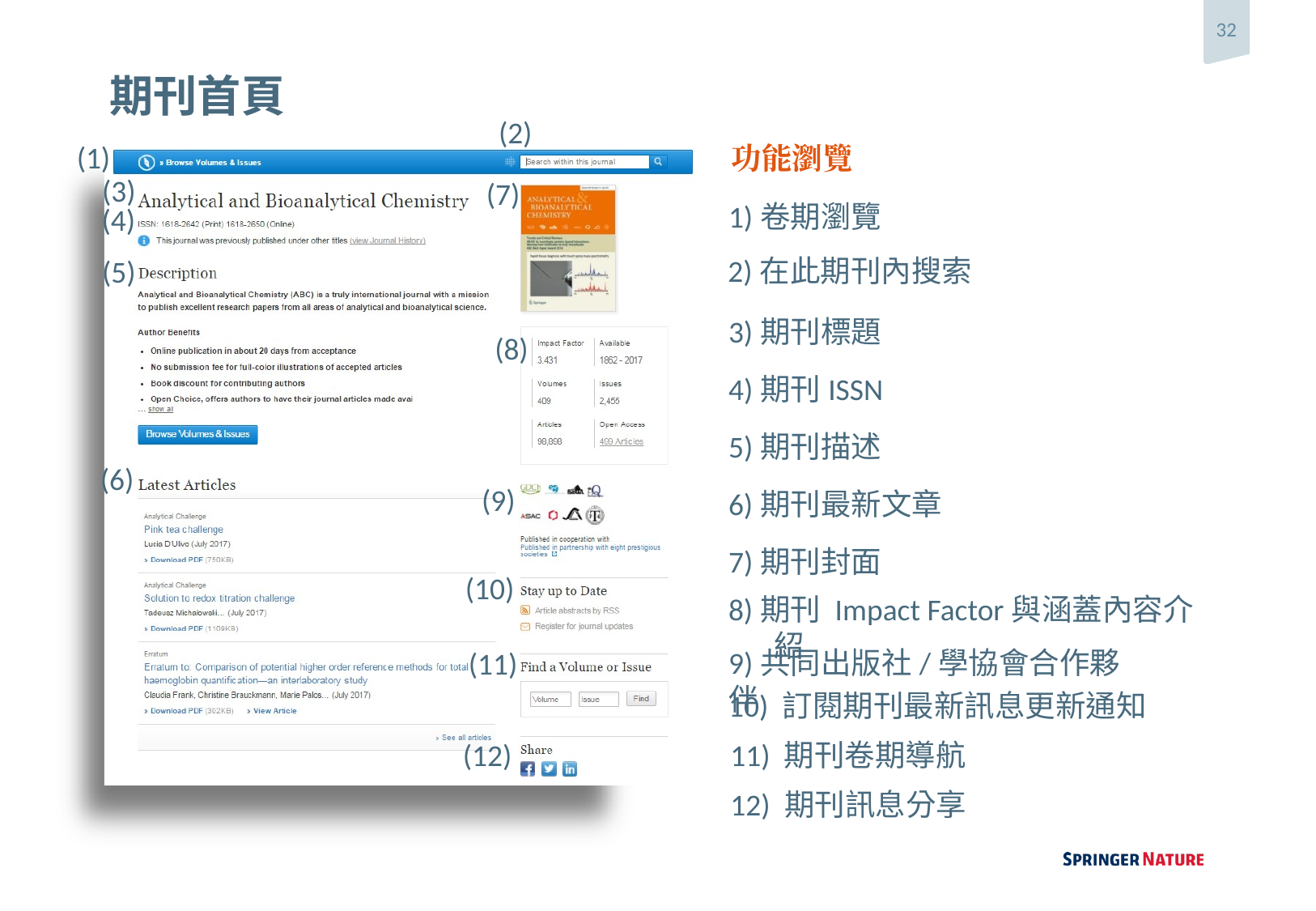

32
# 期刊首頁
(2)
(1)
(3)
(4)
(5)
功能瀏覽

(7)
1)卷期瀏覽
2)在此期刊內搜索
3)期刊標題
(8)
4)期刊ISSN
5)期刊描述
(6)
(9)
6)期刊最新文章
7)期刊封面
(10)
8)期刊 Impact Factor與涵蓋內容介紹
9)共同出版社/學協會合作夥伴
(11)
10) 訂閱期刊最新訊息更新通知
(12)
11) 期刊卷期導航
12) 期刊訊息分享